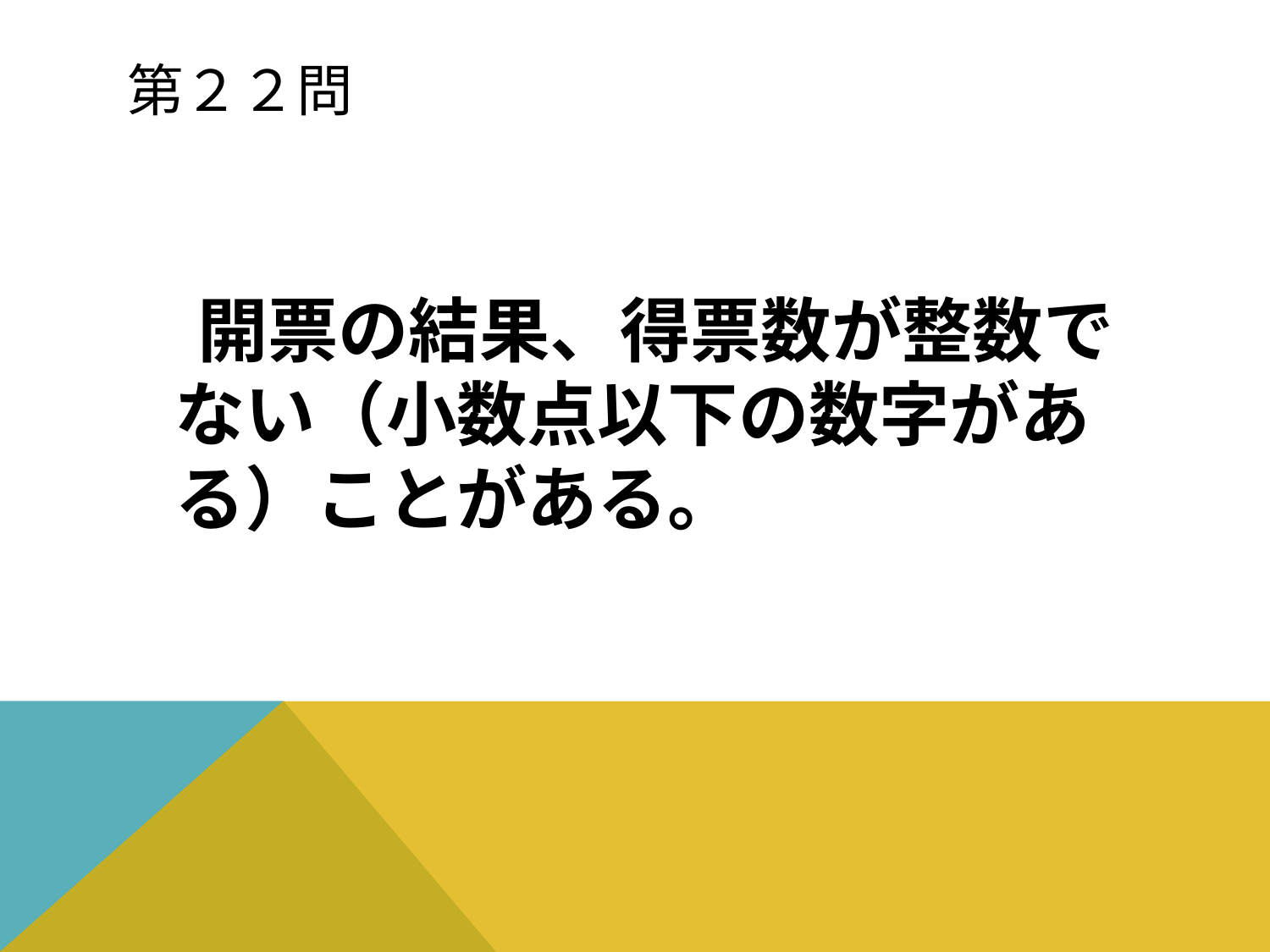

# 第２２問
　開票の結果、得票数が整数でない（小数点以下の数字がある）ことがある。